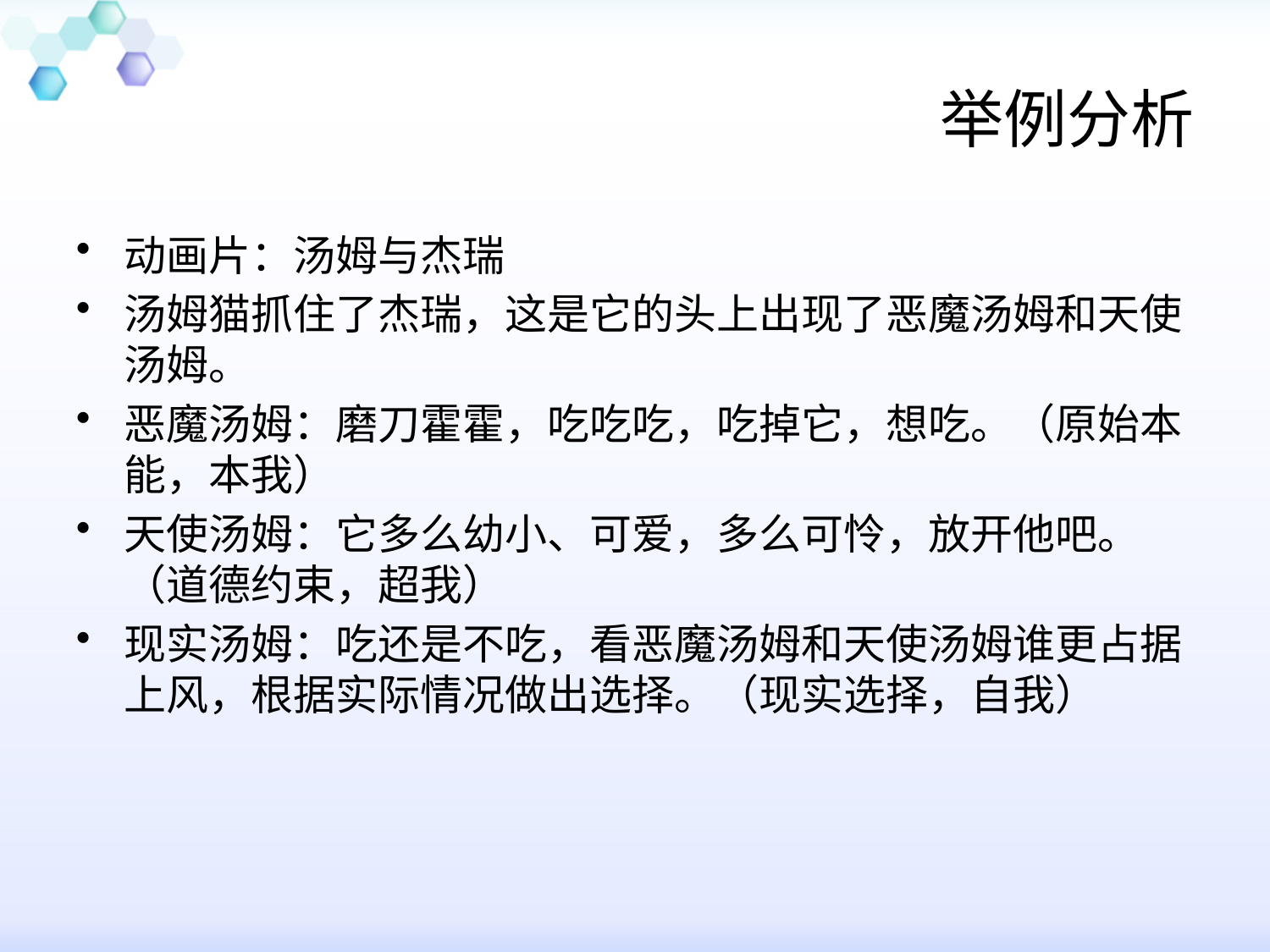

# 举例分析
动画片：汤姆与杰瑞
汤姆猫抓住了杰瑞，这是它的头上出现了恶魔汤姆和天使汤姆。
恶魔汤姆：磨刀霍霍，吃吃吃，吃掉它，想吃。（原始本能，本我）
天使汤姆：它多么幼小、可爱，多么可怜，放开他吧。（道德约束，超我）
现实汤姆：吃还是不吃，看恶魔汤姆和天使汤姆谁更占据上风，根据实际情况做出选择。（现实选择，自我）